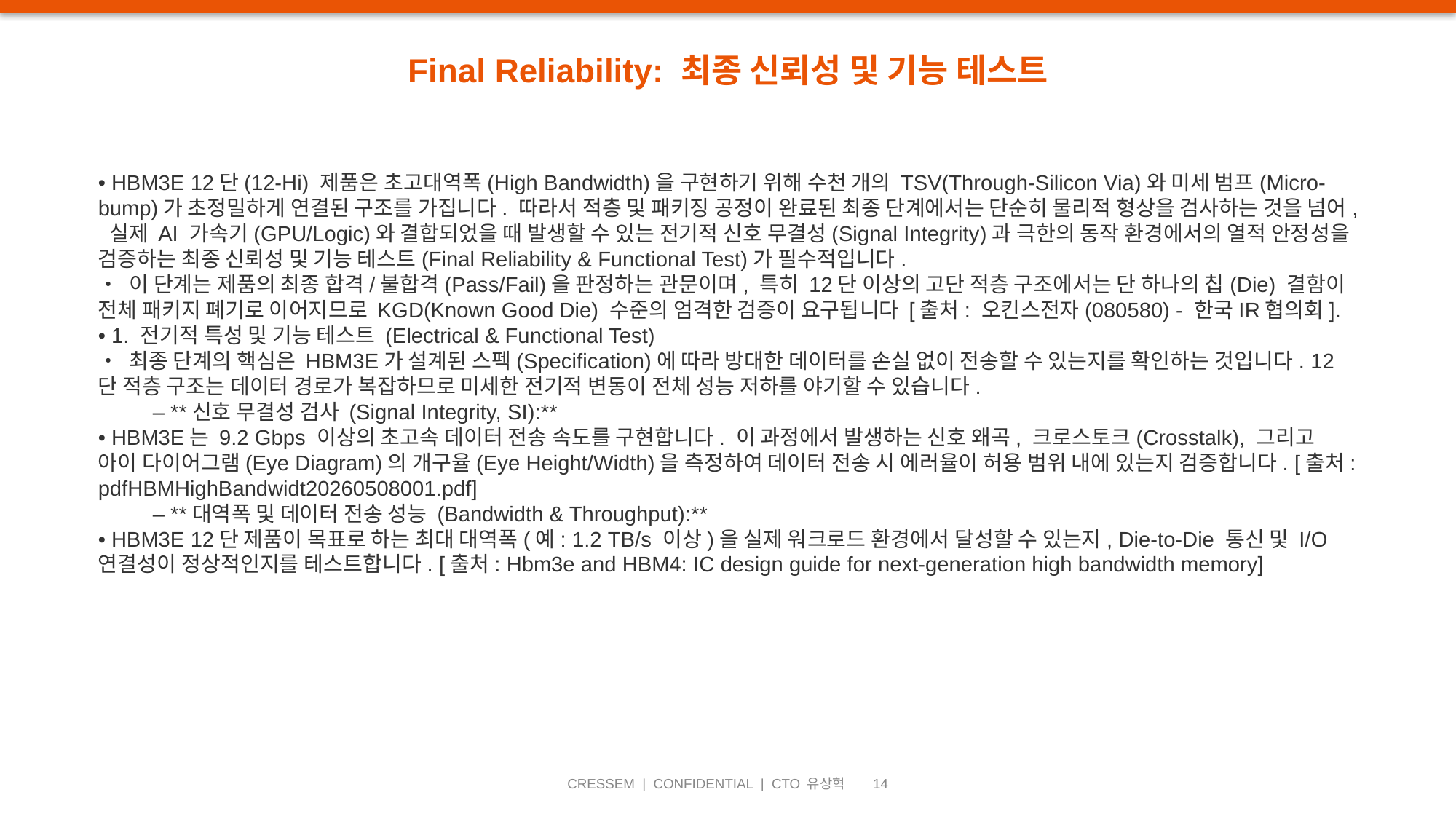

Final Reliability: 최종 신뢰성 및 기능 테스트
• HBM3E 12단(12-Hi) 제품은 초고대역폭(High Bandwidth)을 구현하기 위해 수천 개의 TSV(Through-Silicon Via)와 미세 범프(Micro-bump)가 초정밀하게 연결된 구조를 가집니다. 따라서 적층 및 패키징 공정이 완료된 최종 단계에서는 단순히 물리적 형상을 검사하는 것을 넘어, 실제 AI 가속기(GPU/Logic)와 결합되었을 때 발생할 수 있는 전기적 신호 무결성(Signal Integrity)과 극한의 동작 환경에서의 열적 안정성을 검증하는 최종 신뢰성 및 기능 테스트(Final Reliability & Functional Test)가 필수적입니다.
• 이 단계는 제품의 최종 합격/불합격(Pass/Fail)을 판정하는 관문이며, 특히 12단 이상의 고단 적층 구조에서는 단 하나의 칩(Die) 결함이 전체 패키지 폐기로 이어지므로 KGD(Known Good Die) 수준의 엄격한 검증이 요구됩니다 [출처: 오킨스전자(080580) - 한국IR협의회].
• 1. 전기적 특성 및 기능 테스트 (Electrical & Functional Test)
• 최종 단계의 핵심은 HBM3E가 설계된 스펙(Specification)에 따라 방대한 데이터를 손실 없이 전송할 수 있는지를 확인하는 것입니다. 12단 적층 구조는 데이터 경로가 복잡하므로 미세한 전기적 변동이 전체 성능 저하를 야기할 수 있습니다.
– **신호 무결성 검사 (Signal Integrity, SI):**
• HBM3E는 9.2 Gbps 이상의 초고속 데이터 전송 속도를 구현합니다. 이 과정에서 발생하는 신호 왜곡, 크로스토크(Crosstalk), 그리고 아이 다이어그램(Eye Diagram)의 개구율(Eye Height/Width)을 측정하여 데이터 전송 시 에러율이 허용 범위 내에 있는지 검증합니다. [출처: pdfHBMHighBandwidt20260508001.pdf]
– **대역폭 및 데이터 전송 성능 (Bandwidth & Throughput):**
• HBM3E 12단 제품이 목표로 하는 최대 대역폭(예: 1.2 TB/s 이상)을 실제 워크로드 환경에서 달성할 수 있는지, Die-to-Die 통신 및 I/O 연결성이 정상적인지를 테스트합니다. [출처: Hbm3e and HBM4: IC design guide for next-generation high bandwidth memory]
CRESSEM  |  CONFIDENTIAL  |  CTO 유상혁        14